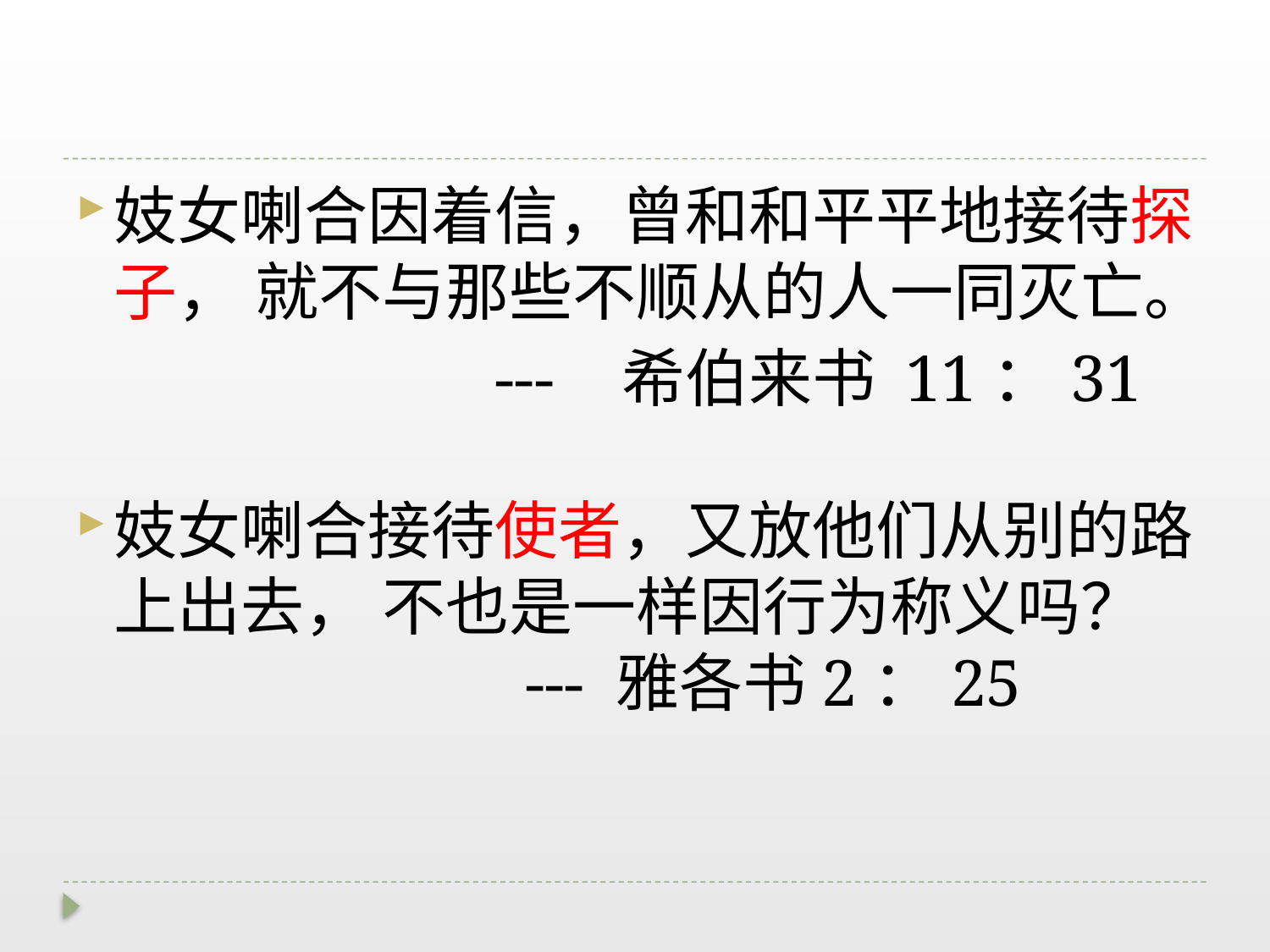

妓女喇合因着信，曾和和平平地接待探子， 就不与那些不顺从的人一同灭亡。
				---	希伯来书 11：31

妓女喇合接待使者，又放他们从别的路上出去， 不也是一样因行为称义吗？            		          --- 雅各书2：25